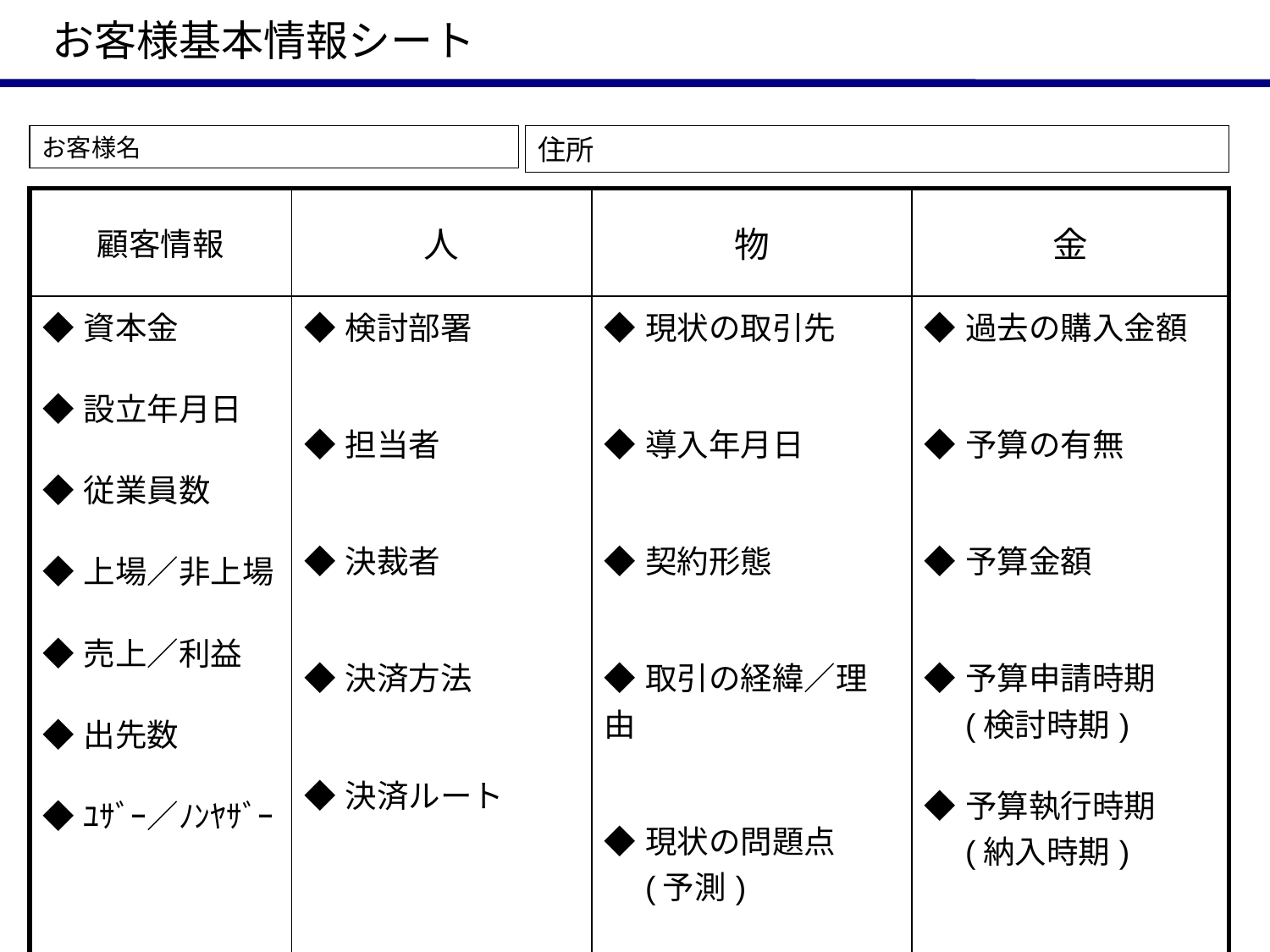

お客様基本情報シート
お客様名
住所
| 顧客情報 | 人 | 物 | 金 |
| --- | --- | --- | --- |
| ◆資本金 ◆設立年月日 ◆従業員数 ◆上場／非上場 ◆売上／利益 ◆出先数 ◆ﾕｻﾞｰ／ﾉﾝﾔｻﾞｰ | ◆検討部署 ◆担当者 ◆決裁者 ◆決済方法 ◆決済ルート | ◆現状の取引先 ◆導入年月日 ◆契約形態 ◆取引の経緯／理由 ◆現状の問題点 　(予測) | ◆過去の購入金額 ◆予算の有無 ◆予算金額 ◆予算申請時期 　(検討時期) ◆予算執行時期 　(納入時期) |